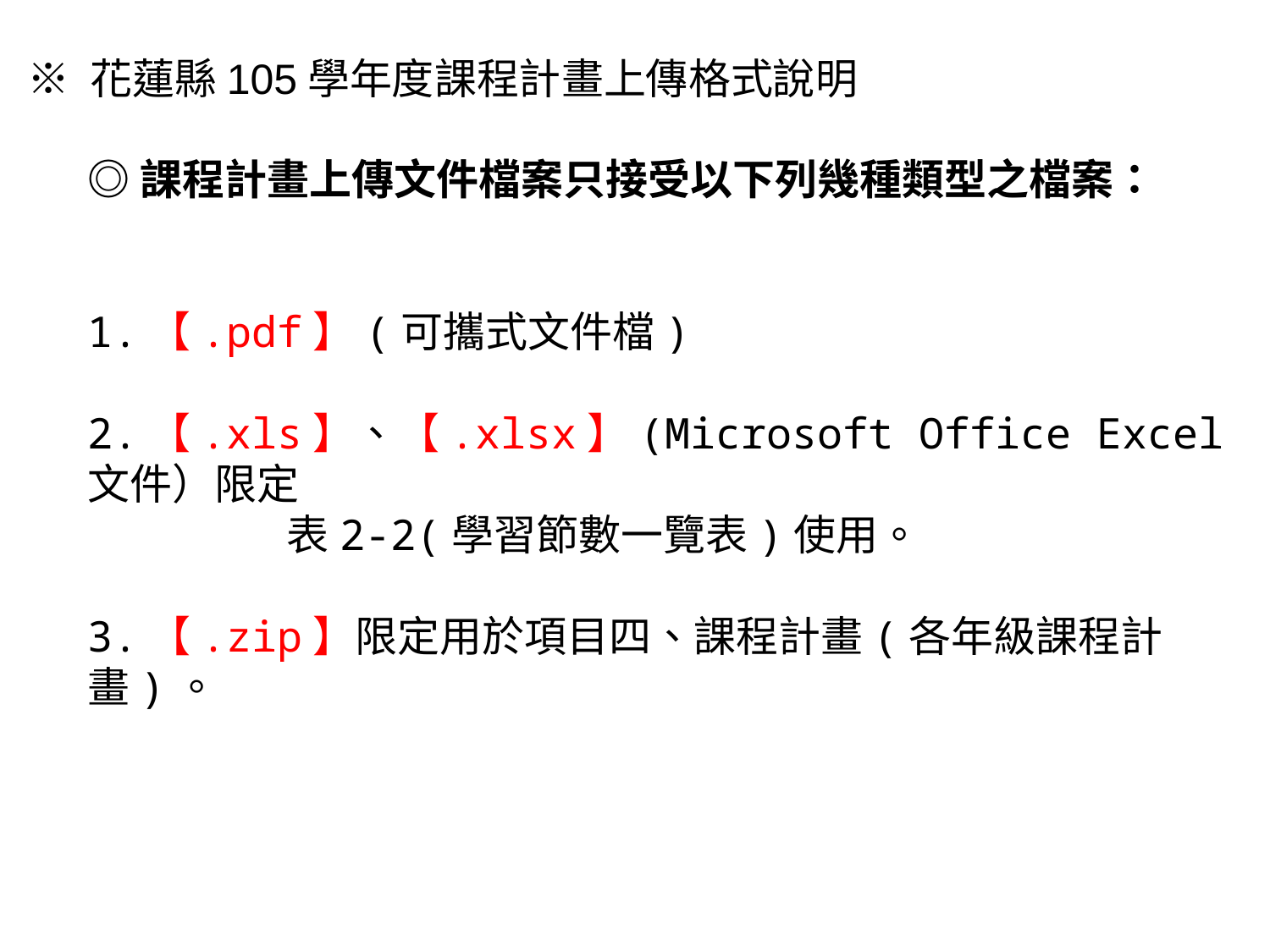

※ 花蓮縣105學年度課程計畫上傳格式說明
◎課程計畫上傳文件檔案只接受以下列幾種類型之檔案：

1.【.pdf】(可攜式文件檔)

2.【.xls】、【.xlsx】(Microsoft Office Excel文件）限定
                     表2-2(學習節數一覽表)使用。

3.【.zip】限定用於項目四、課程計畫(各年級課程計畫)。